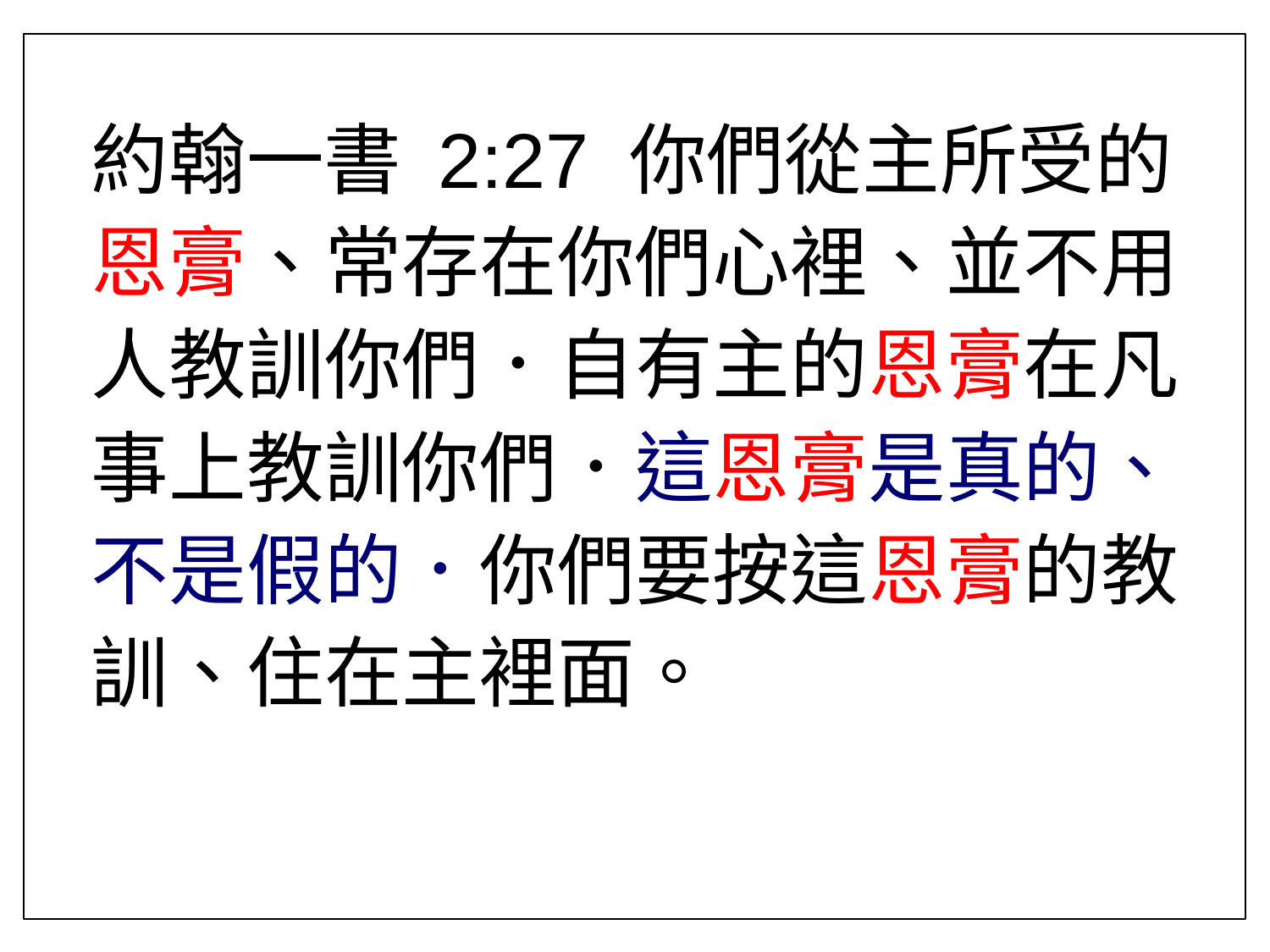

約翰一書 2:27 你們從主所受的恩膏、常存在你們心裡、並不用人教訓你們．自有主的恩膏在凡事上教訓你們．這恩膏是真的、不是假的．你們要按這恩膏的教訓、住在主裡面。